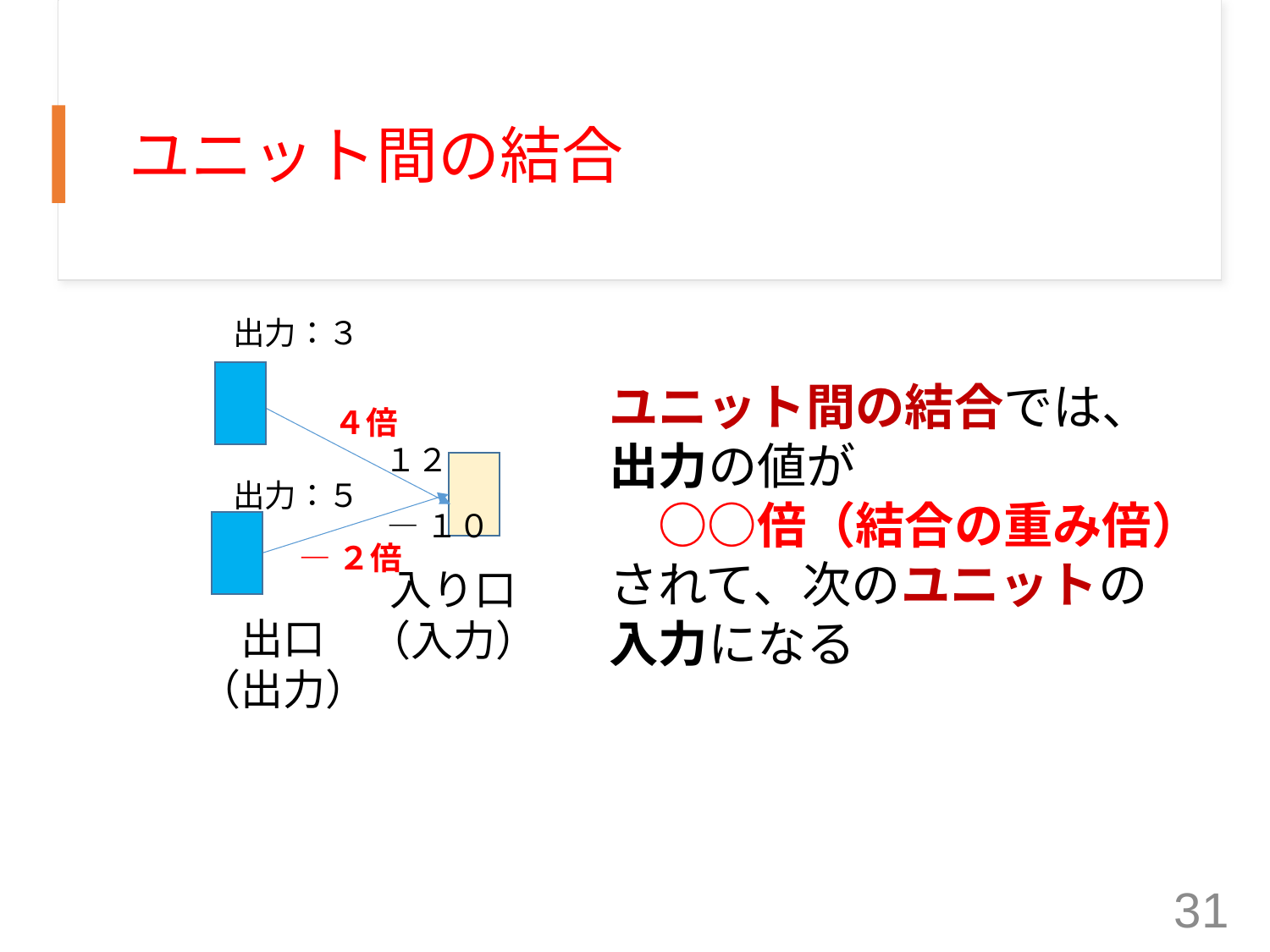

# ユニット間の結合

出力：３

ユニット間の結合では、
出力の値が
　○○倍（結合の重み倍）
されて、次のユニットの
入力になる
４倍
１２

出力：５
―１０

―２倍
入り口
（入力）
出口
（出力）
31